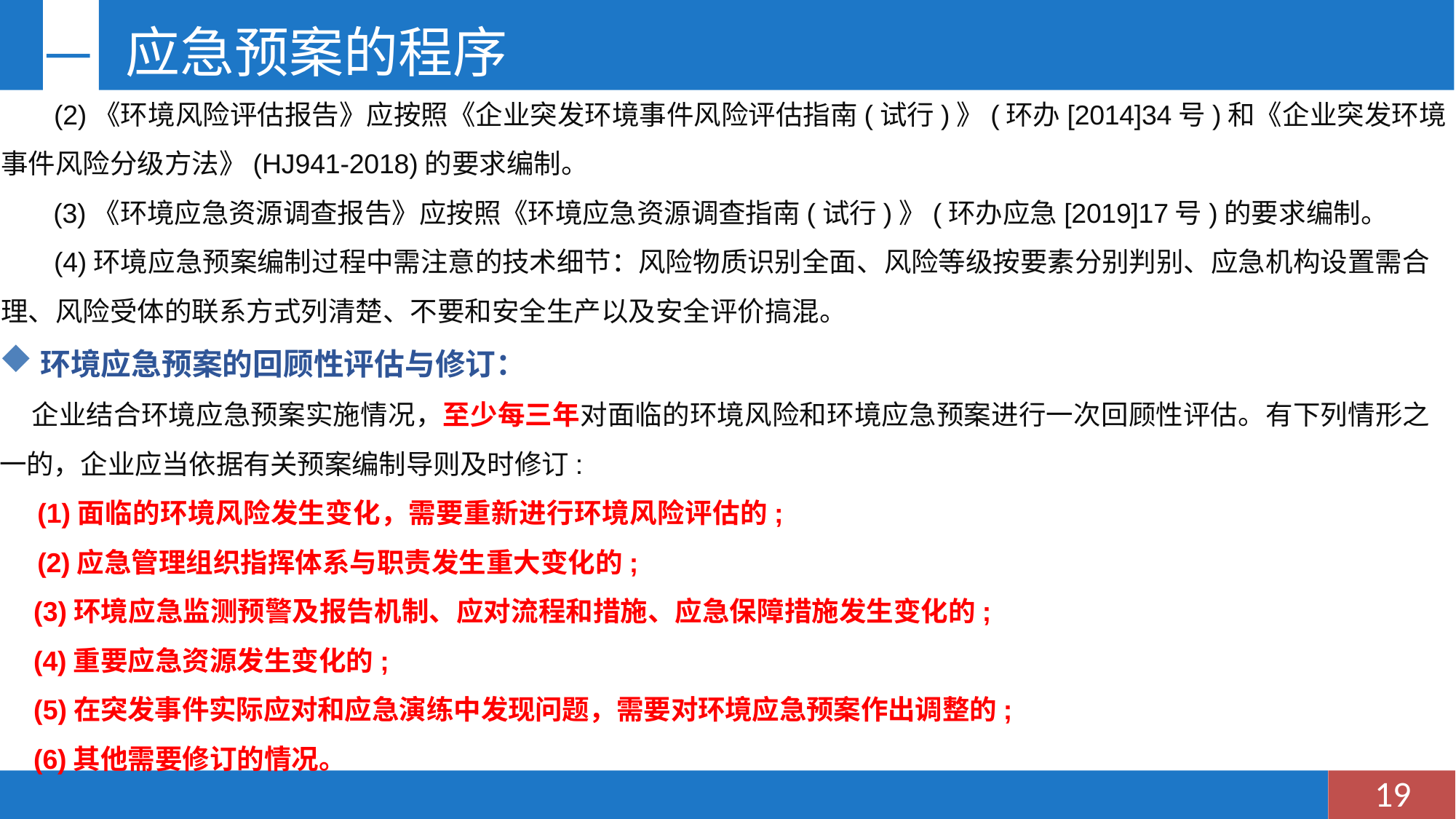

# 一	应急预案的程序
       (2)《环境风险评估报告》应按照《企业突发环境事件风险评估指南(试行)》(环办[2014]34号)和《企业突发环境事件风险分级方法》(HJ941-2018)的要求编制。
       (3)《环境应急资源调查报告》应按照《环境应急资源调查指南(试行)》(环办应急[2019]17号)的要求编制。
       (4)环境应急预案编制过程中需注意的技术细节：风险物质识别全面、风险等级按要素分别判别、应急机构设置需合理、风险受体的联系方式列清楚、不要和安全生产以及安全评价搞混。
环境应急预案的回顾性评估与修订：
    企业结合环境应急预案实施情况，至少每三年对面临的环境风险和环境应急预案进行一次回顾性评估。有下列情形之一的，企业应当依据有关预案编制导则及时修订:
(1)面临的环境风险发生变化，需要重新进行环境风险评估的;
(2)应急管理组织指挥体系与职责发生重大变化的;
 (3)环境应急监测预警及报告机制、应对流程和措施、应急保障措施发生变化的;
 (4)重要应急资源发生变化的;
 (5)在突发事件实际应对和应急演练中发现问题，需要对环境应急预案作出调整的;
 (6)其他需要修订的情况。

19
14